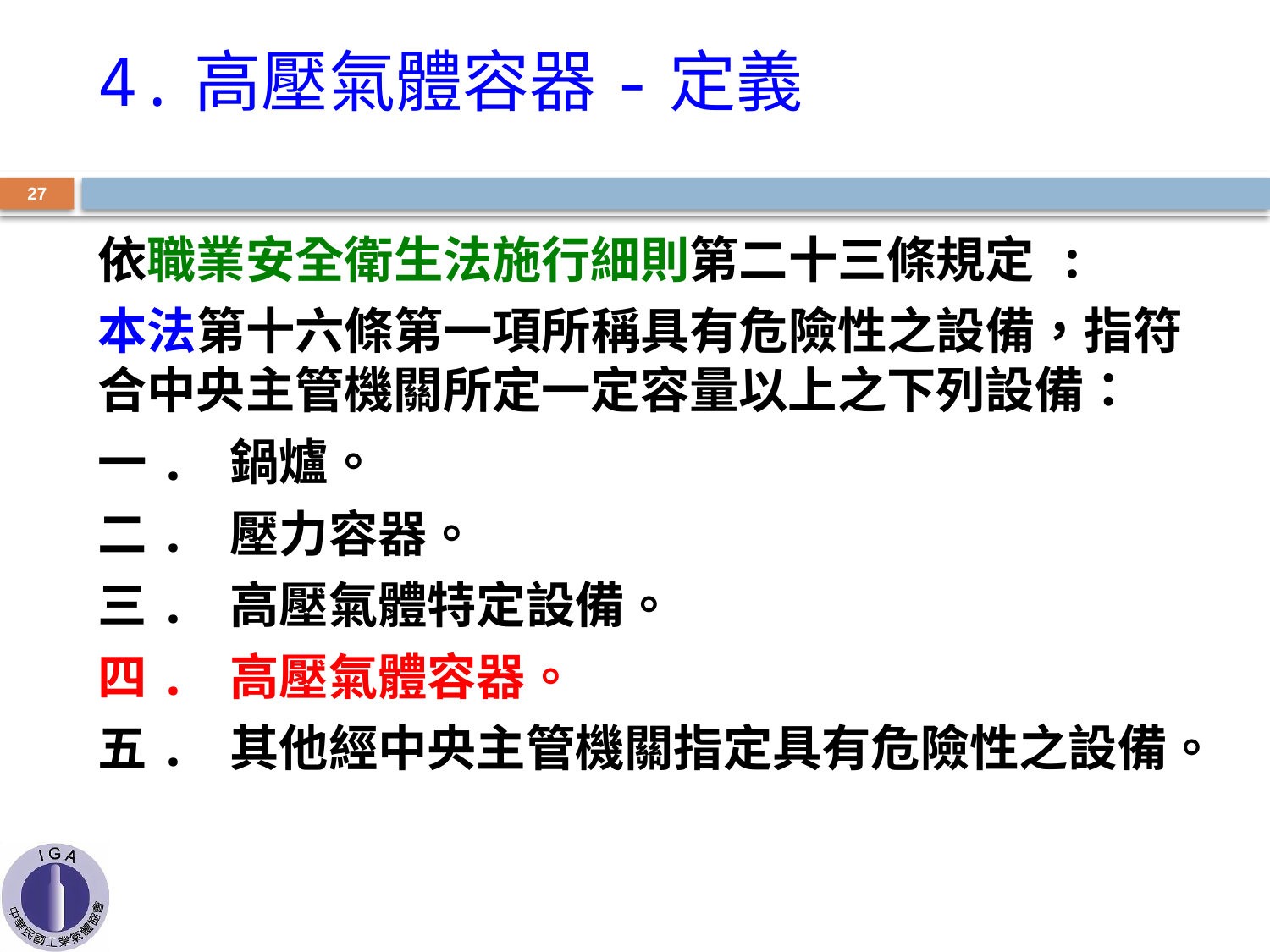

4.高壓氣體容器-定義
27
依職業安全衛生法施行細則第二十三條規定 :
本法第十六條第一項所稱具有危險性之設備，指符合中央主管機關所定一定容量以上之下列設備：
一. 鍋爐。
二. 壓力容器。
三. 高壓氣體特定設備。
四. 高壓氣體容器。
五. 其他經中央主管機關指定具有危險性之設備。